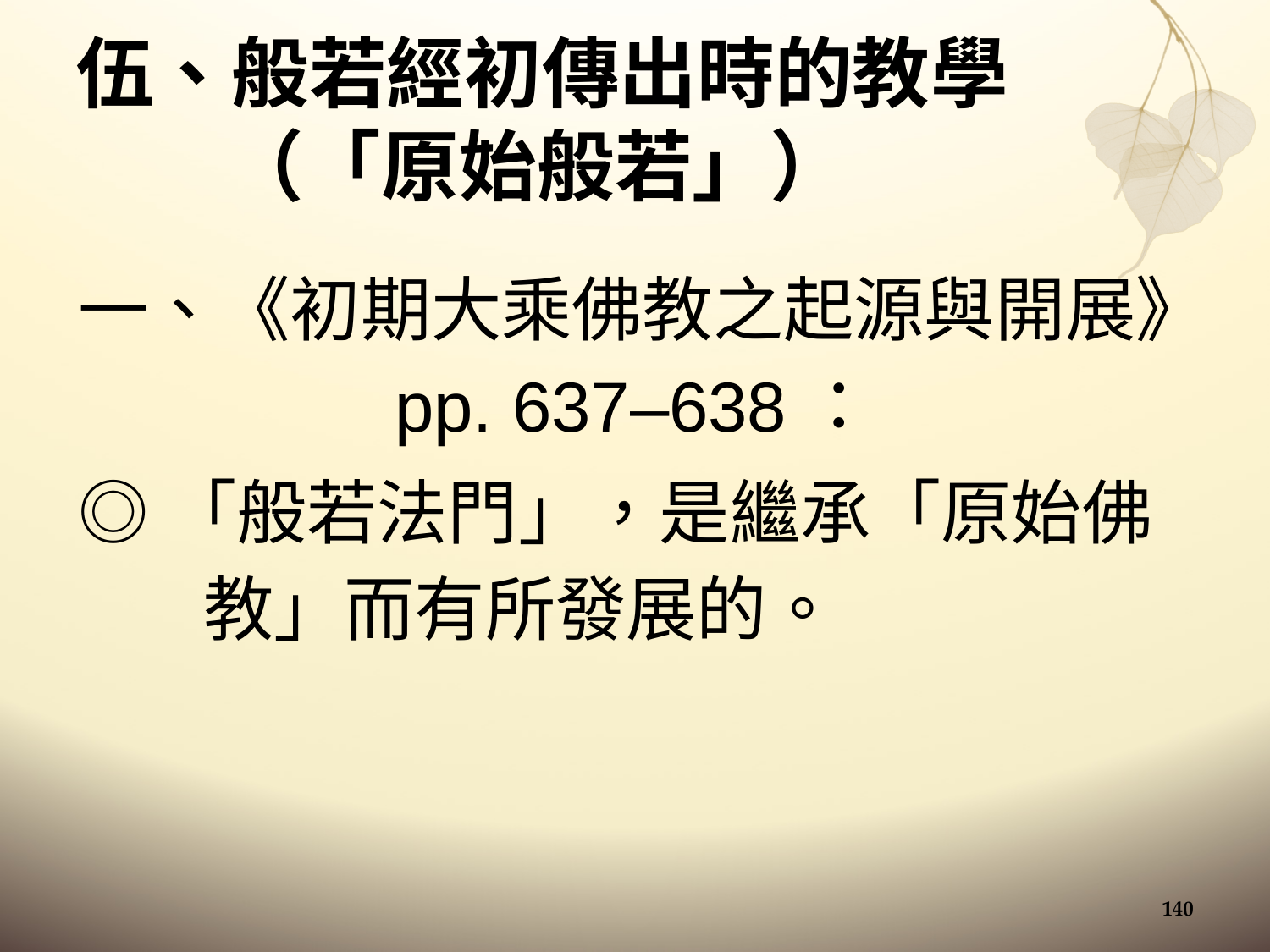

# 伍、般若經初傳出時的教學 （「原始般若」）

一、《初期大乘佛教之起源與開展》            pp. 637–638：
◎「般若法門」，是繼承「原始佛教」而有所發展的。
140